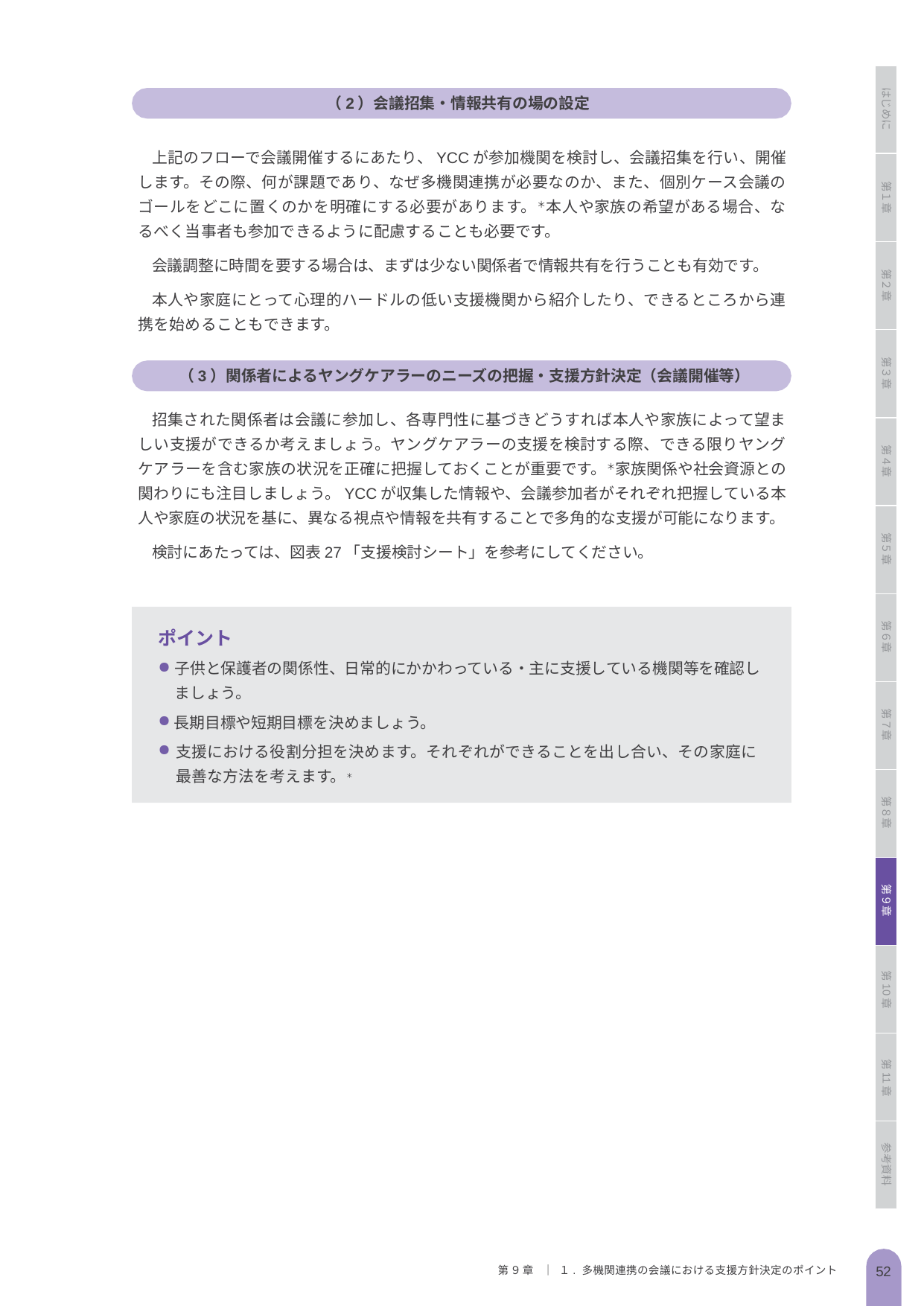

はじめに

（2）会議招集・情報共有の場の設定
上記のフローで会議開催するにあたり、YCCが参加機関を検討し、会議招集を行い、開催します。その際、何が課題であり、なぜ多機関連携が必要なのか、また、個別ケース会議のゴールをどこに置くのかを明確にする必要があります。＊本人や家族の希望がある場合、なるべく当事者も参加できるように配慮することも必要です。
会議調整に時間を要する場合は、まずは少ない関係者で情報共有を行うことも有効です。
本人や家庭にとって心理的ハードルの低い支援機関から紹介したり、できるところから連携を始めることもできます。

第１章

第２章

第３章

（3）関係者によるヤングケアラーのニーズの把握・支援方針決定（会議開催等）
招集された関係者は会議に参加し、各専門性に基づきどうすれば本人や家族によって望ましい支援ができるか考えましょう。ヤングケアラーの支援を検討する際、できる限りヤングケアラーを含む家族の状況を正確に把握しておくことが重要です。＊家族関係や社会資源との関わりにも注目しましょう。YCCが収集した情報や、会議参加者がそれぞれ把握している本人や家庭の状況を基に、異なる視点や情報を共有することで多角的な支援が可能になります。
検討にあたっては、図表27「支援検討シート」を参考にしてください。

第４章

第５章

ポイント
子供と保護者の関係性、日常的にかかわっている・主に支援している機関等を確認しましょう。
長期目標や短期目標を決めましょう。
支援における役割分担を決めます。それぞれができることを出し合い、その家庭に最善な方法を考えます。＊
第６章

第７章

第８章

第９章
第10章

第11章

参考資料

52
第９章  ｜  １. 多機関連携の会議における支援方針決定のポイント